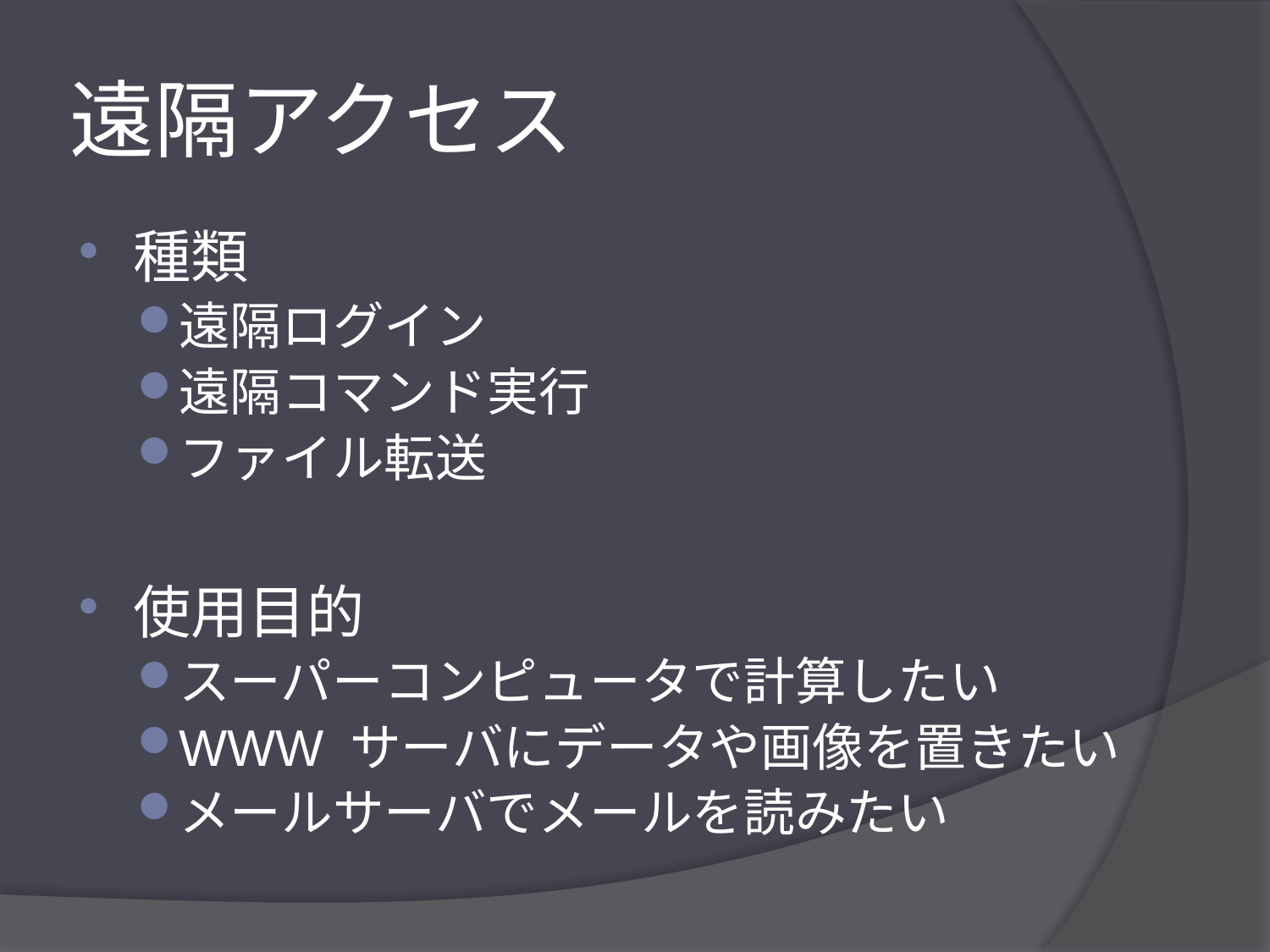

# 遠隔アクセス
種類
遠隔ログイン
遠隔コマンド実行
ファイル転送

使用目的
スーパーコンピュータで計算したい
WWW サーバにデータや画像を置きたい
メールサーバでメールを読みたい